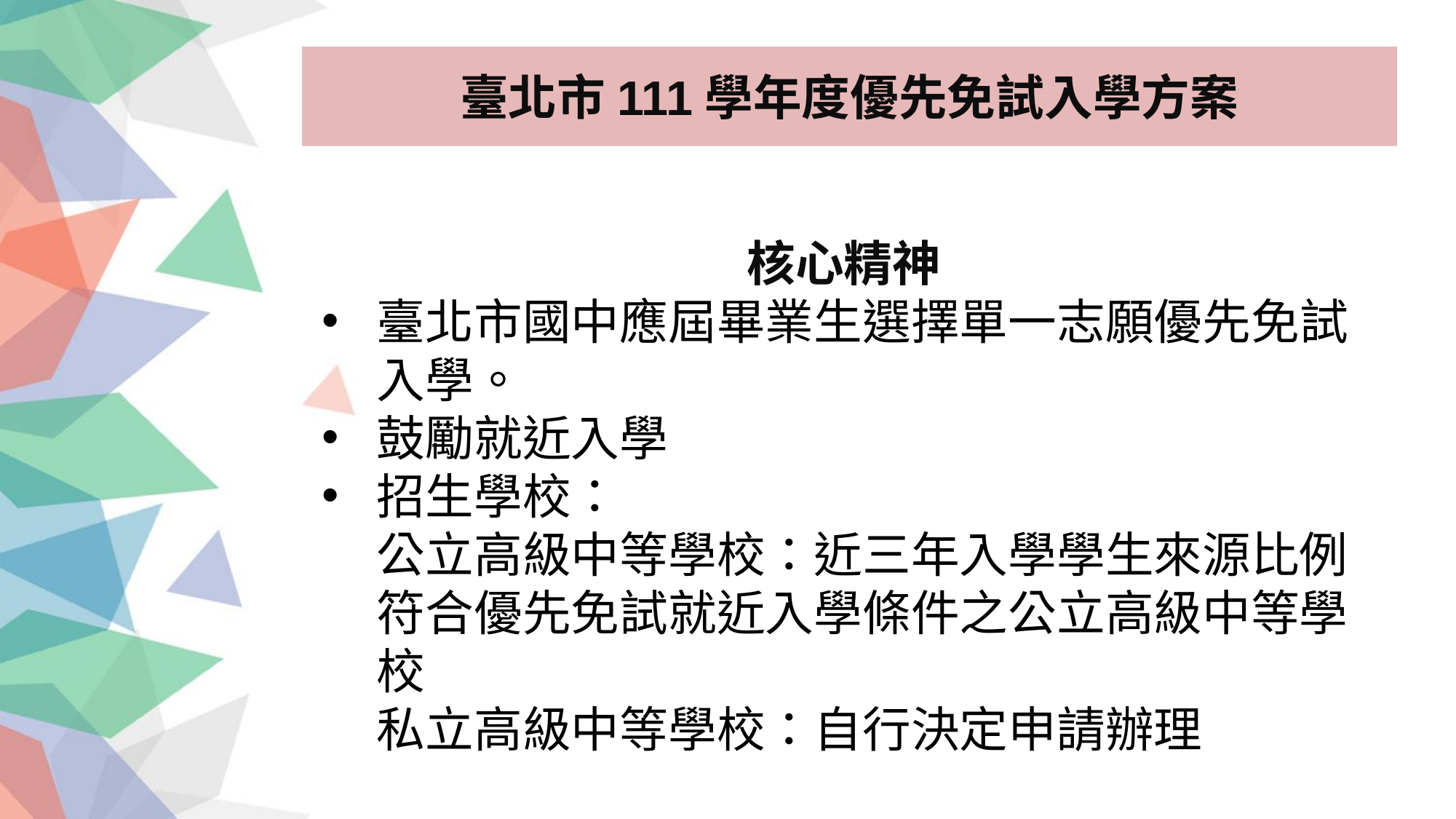

# 臺北市111學年度優先免試入學方案
核心精神
臺北市國中應屆畢業生選擇單一志願優先免試入學。
鼓勵就近入學
招生學校：
公立高級中等學校：近三年入學學生來源比例符合優先免試就近入學條件之公立高級中等學校
私立高級中等學校：自行決定申請辦理